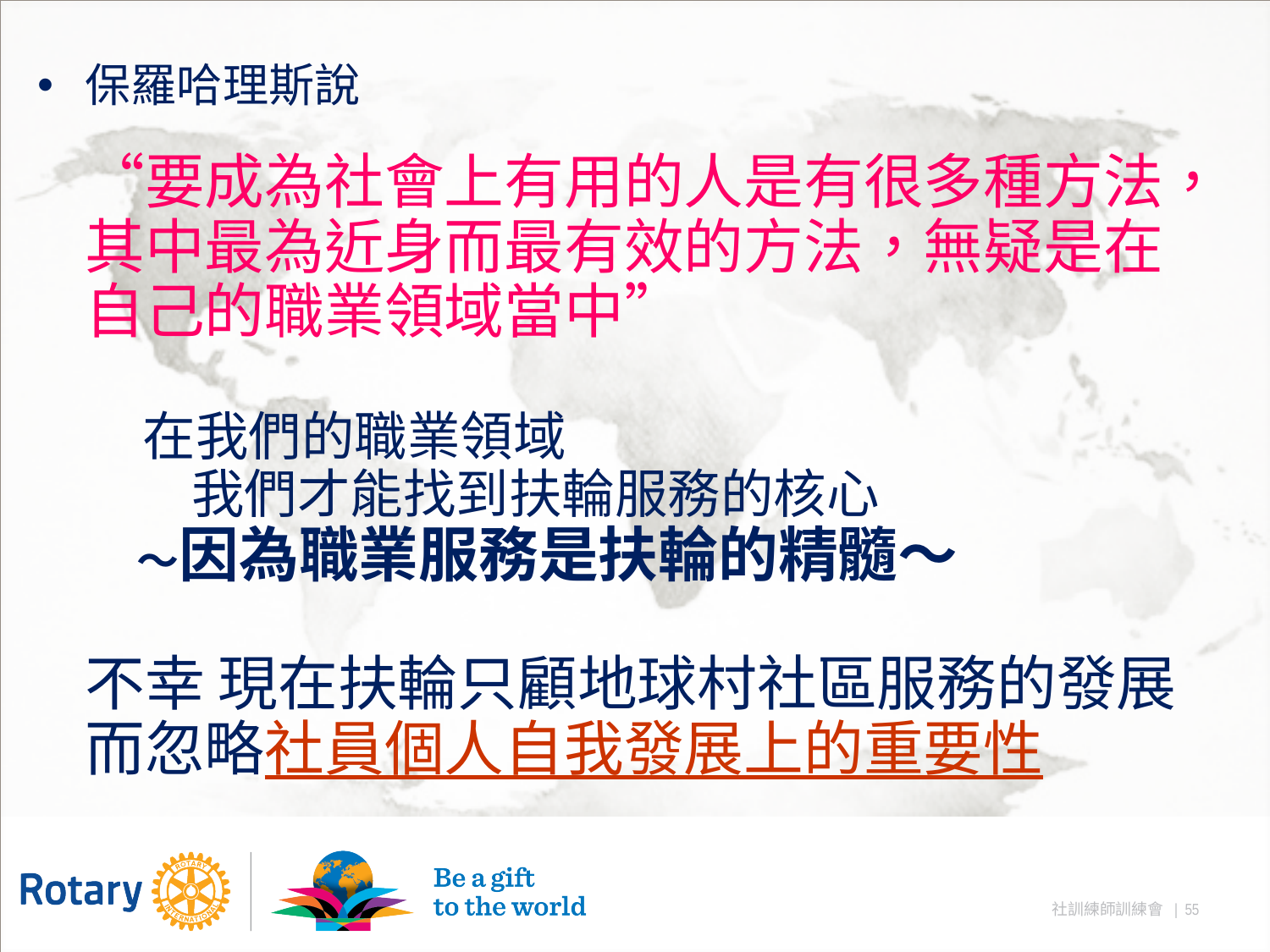

#
保羅哈理斯說
“要成為社會上有用的人是有很多種方法，其中最為近身而最有效的方法，無疑是在自己的職業領域當中”
       在我們的職業領域
         我們才能找到扶輪服務的核心
      ～因為職業服務是扶輪的精髓～
不幸 現在扶輪只顧地球村社區服務的發展
而忽略社員個人自我發展上的重要性